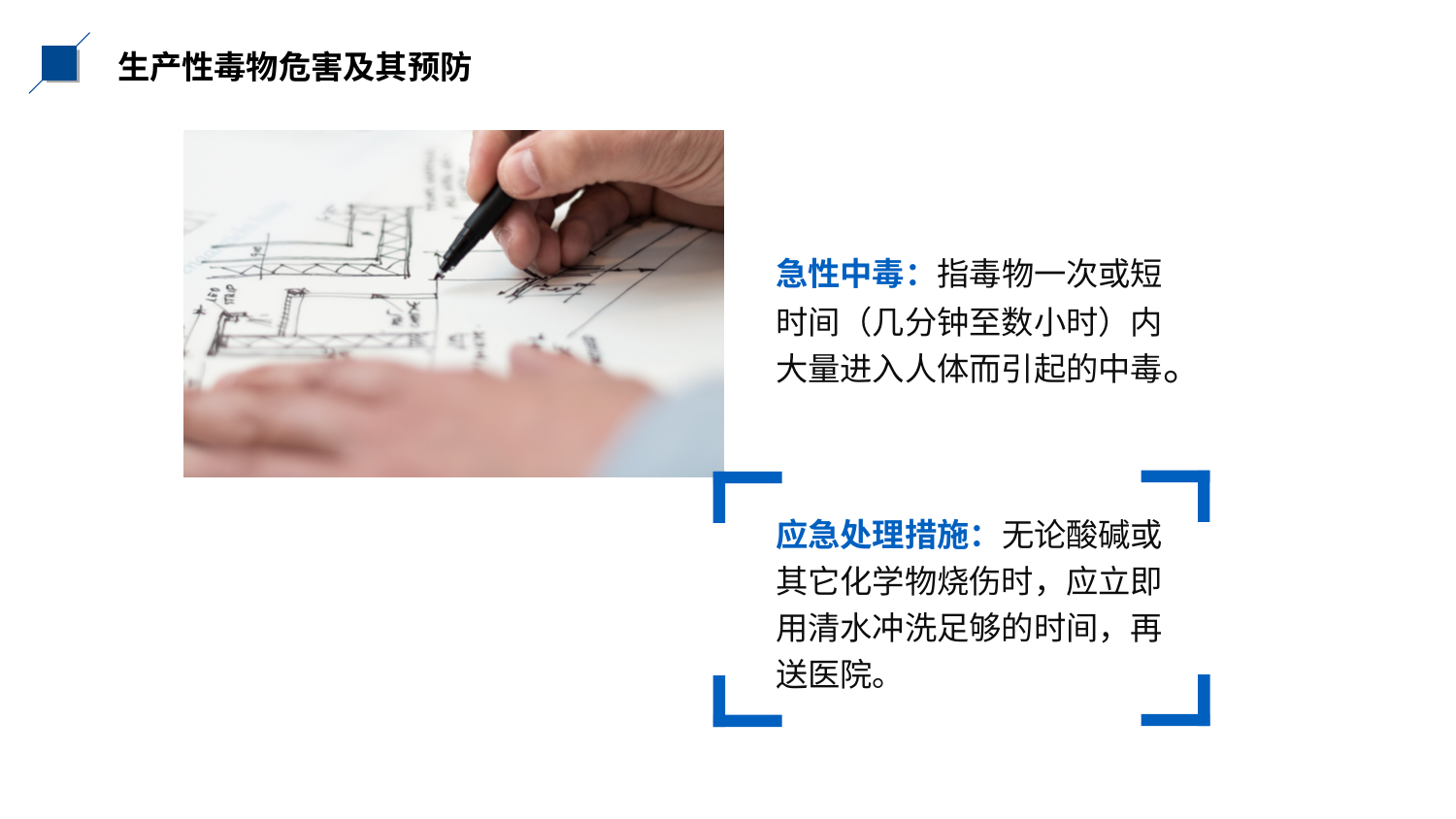

生产性毒物危害及其预防

急性中毒：指毒物一次或短时间（几分钟至数小时）内大量进入人体而引起的中毒。

应急处理措施：无论酸碱或其它化学物烧伤时，应立即用清水冲洗足够的时间，再送医院。